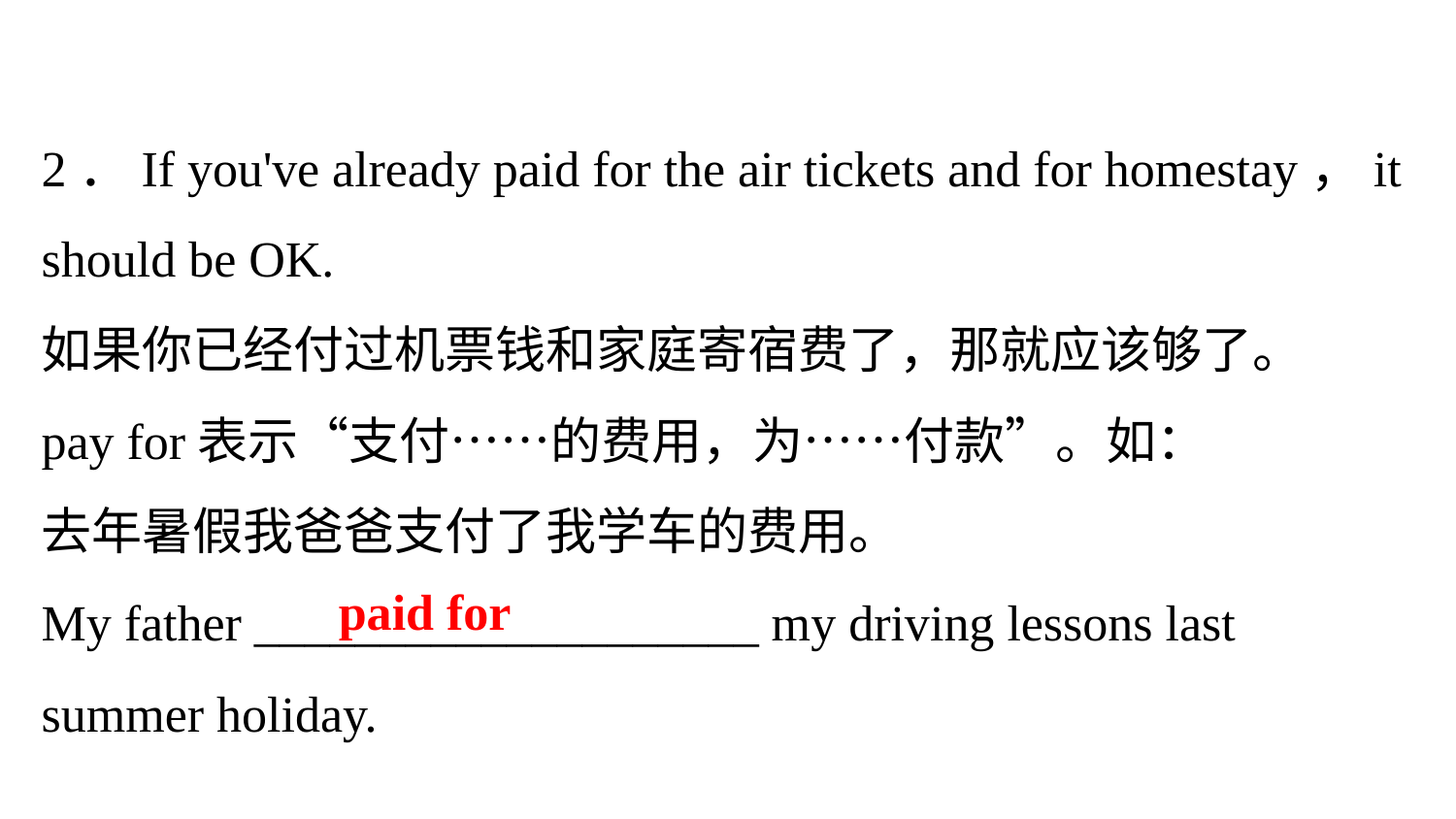

2．If you've already paid for the air tickets and for homestay，it should be OK.
如果你已经付过机票钱和家庭寄宿费了，那就应该够了。
pay for表示“支付……的费用，为……付款”。如：
去年暑假我爸爸支付了我学车的费用。
My father ____________________ my driving lessons last summer holiday.
paid for